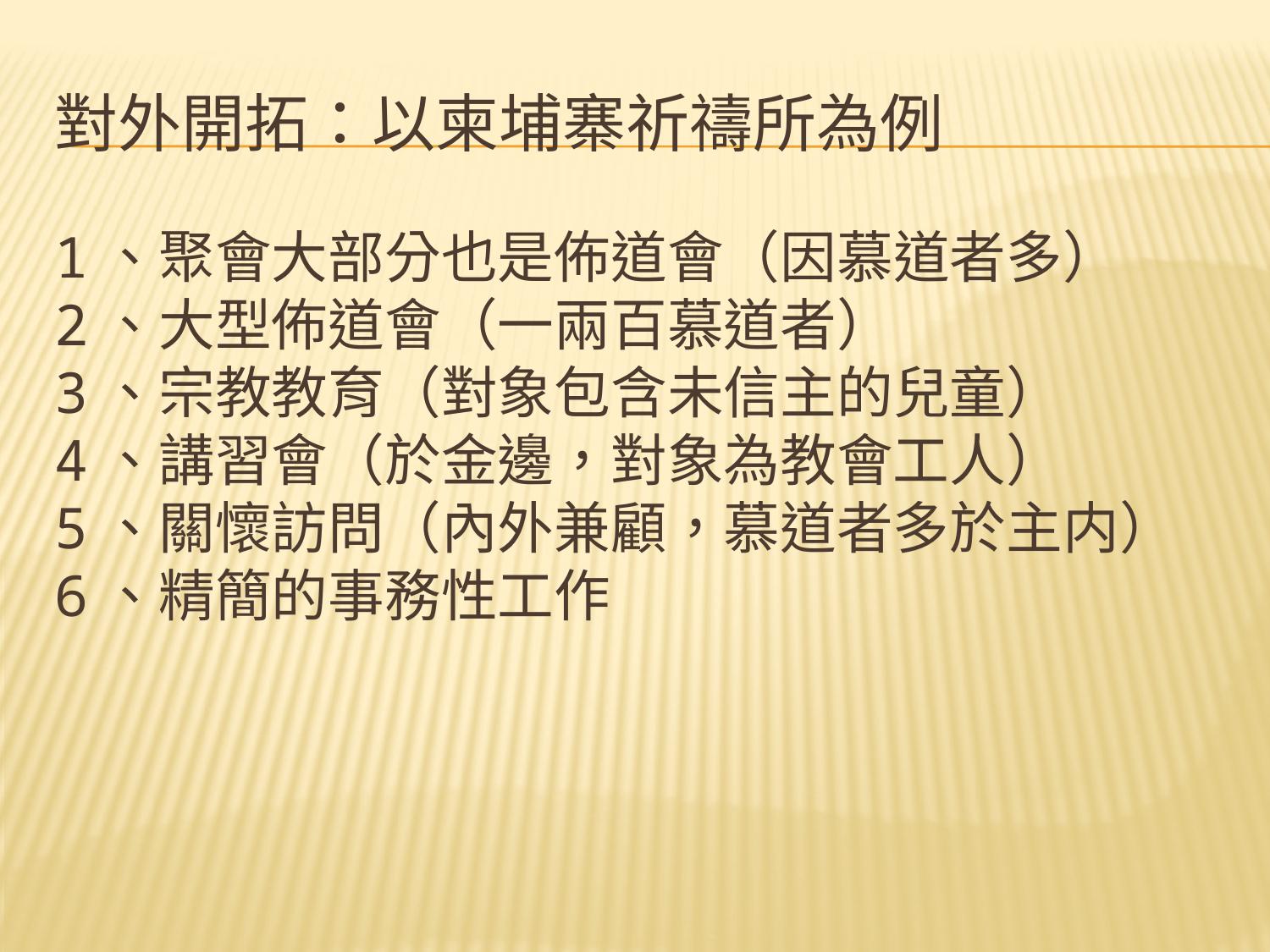

# 對外開拓：以柬埔寨祈禱所為例
1、聚會大部分也是佈道會（因慕道者多）
2、大型佈道會（一兩百慕道者）
3、宗教教育（對象包含未信主的兒童）
4、講習會（於金邊，對象為教會工人）
5、關懷訪問（內外兼顧，慕道者多於主内）
6、精簡的事務性工作